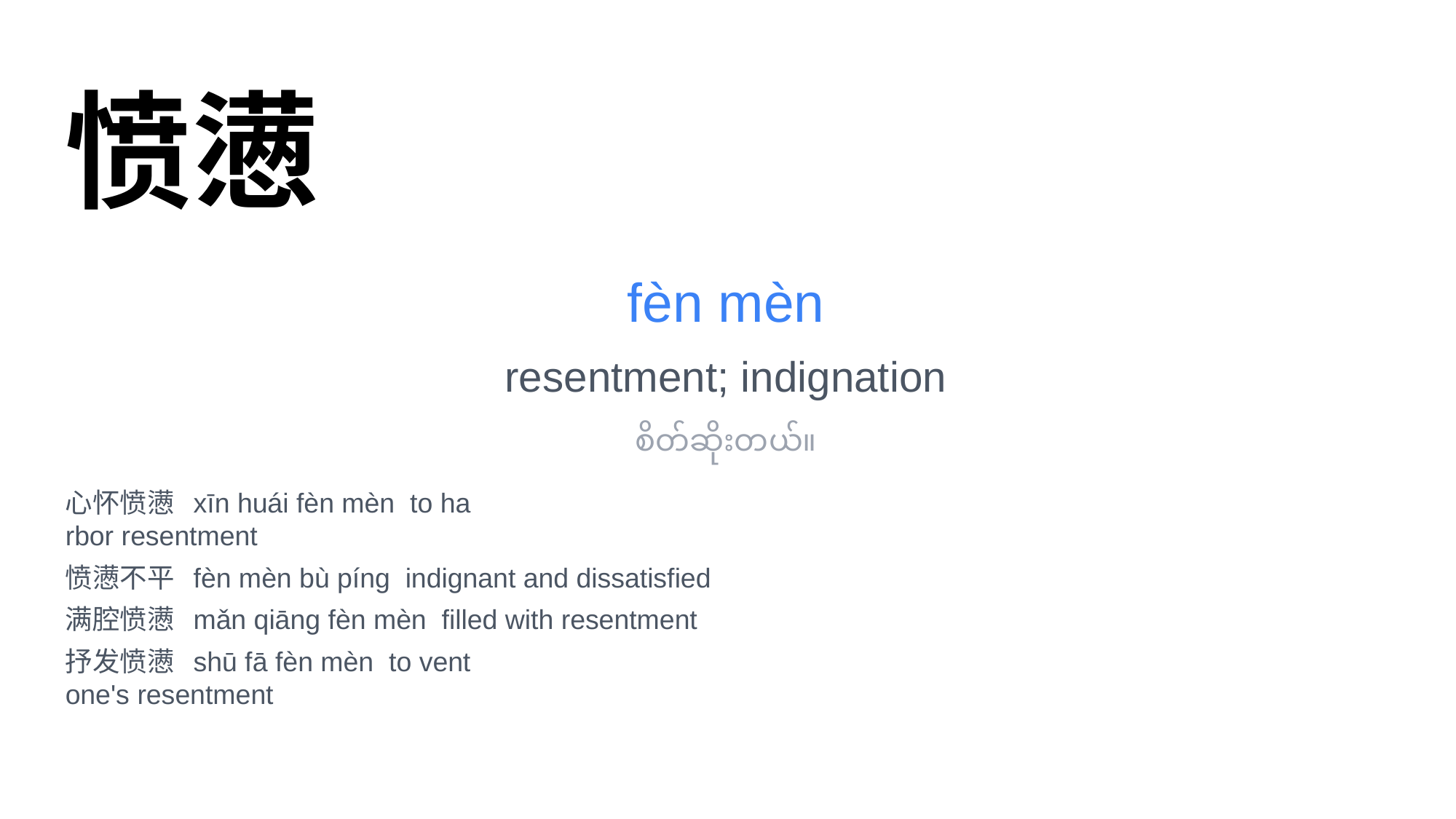

愤懑
fèn mèn
resentment; indignation
စိတ်ဆိုးတယ်။
心怀愤懑  xīn huái fèn mèn  to ha
rbor resentment
愤懑不平  fèn mèn bù píng  indignant and dissatisfied
满腔愤懑  mǎn qiāng fèn mèn  filled with resentment
抒发愤懑  shū fā fèn mèn  to vent
one's resentment